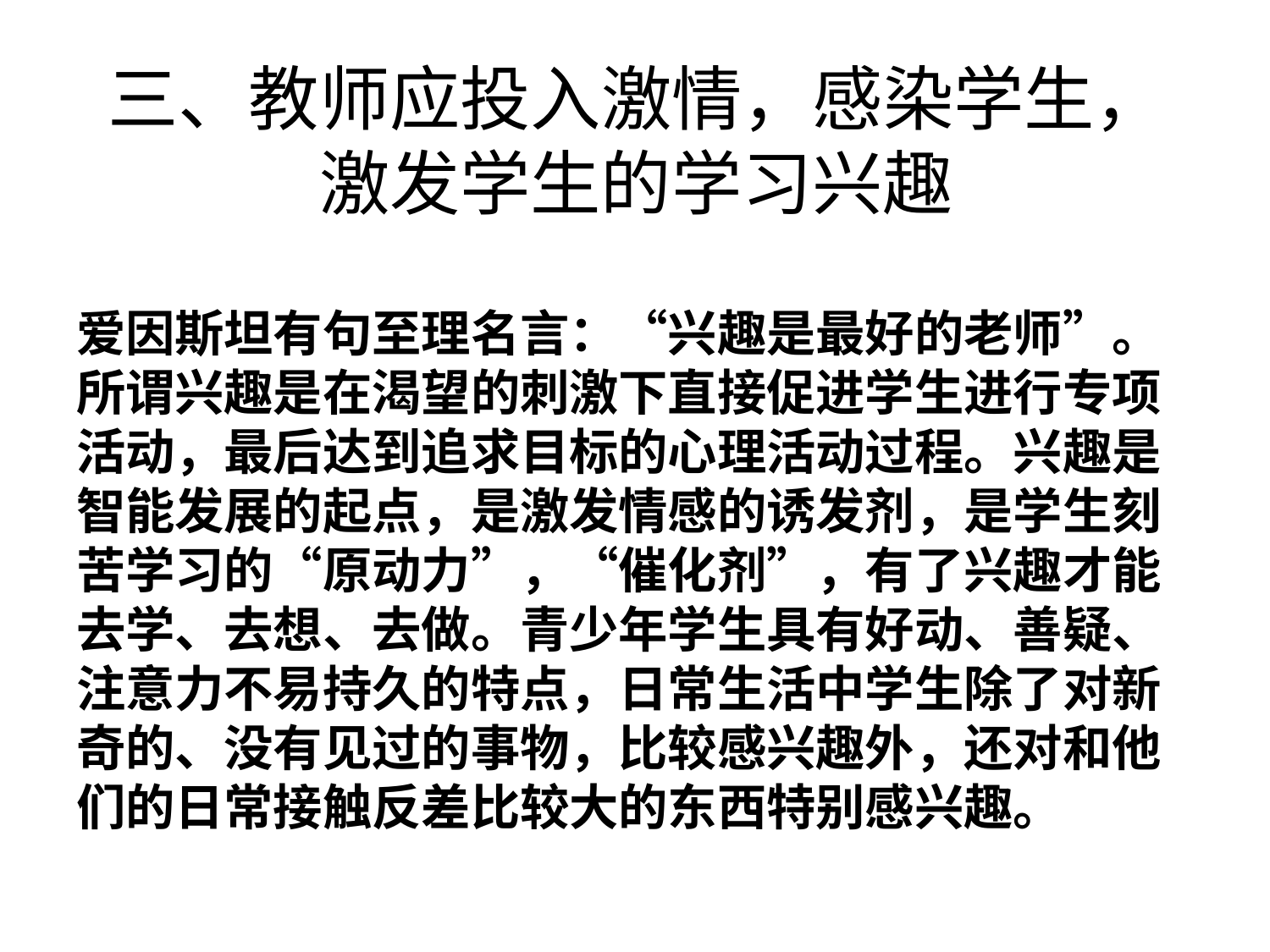

# 三、教师应投入激情，感染学生，激发学生的学习兴趣
爱因斯坦有句至理名言：“兴趣是最好的老师”。所谓兴趣是在渴望的刺激下直接促进学生进行专项活动，最后达到追求目标的心理活动过程。兴趣是智能发展的起点，是激发情感的诱发剂，是学生刻苦学习的“原动力”，“催化剂”，有了兴趣才能去学、去想、去做。青少年学生具有好动、善疑、注意力不易持久的特点，日常生活中学生除了对新奇的、没有见过的事物，比较感兴趣外，还对和他们的日常接触反差比较大的东西特别感兴趣。